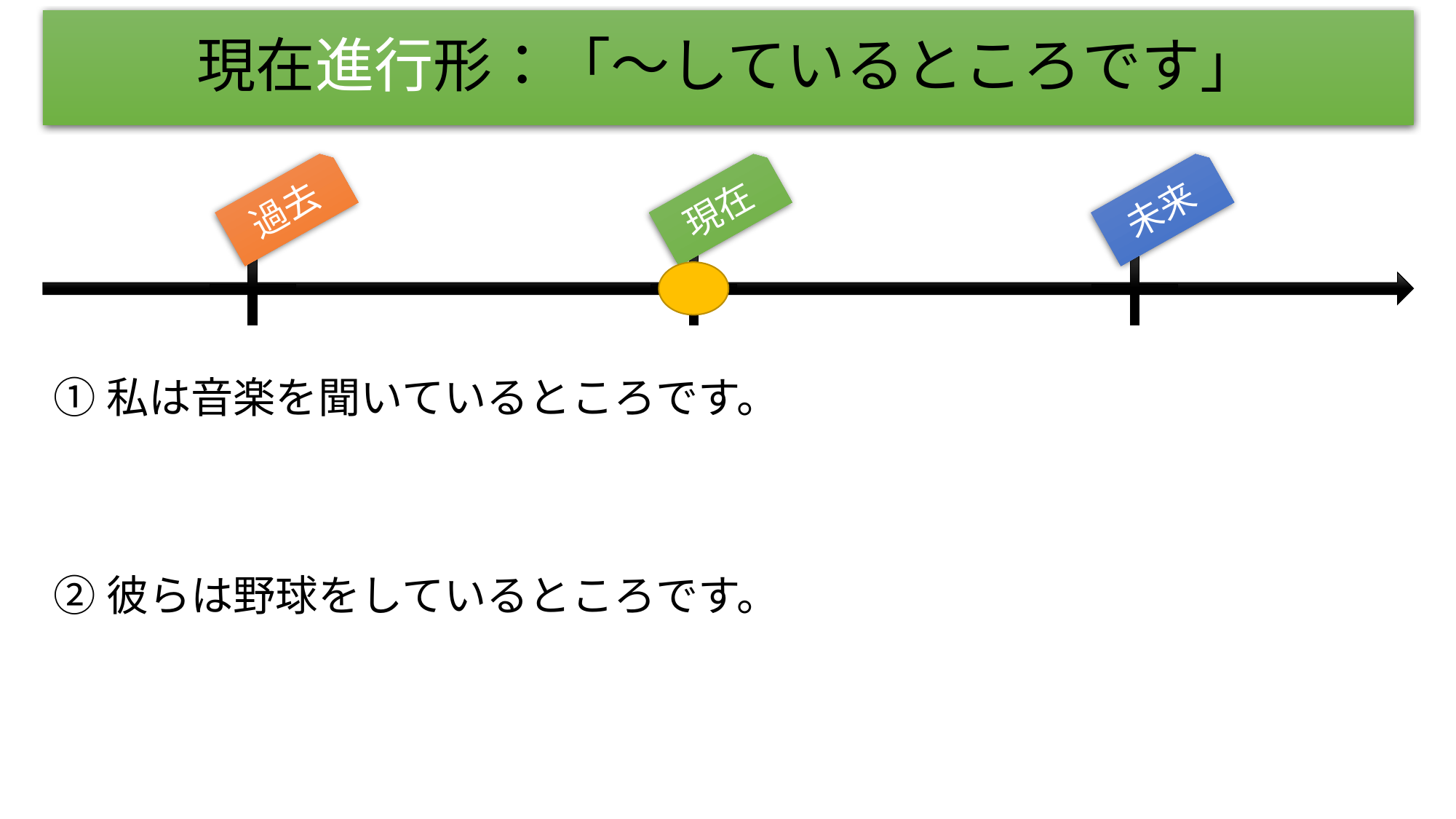

# 現在進行形：「～しているところです」
過去
現在
未来

①私は音楽を聞いているところです。

②彼らは野球をしているところです。